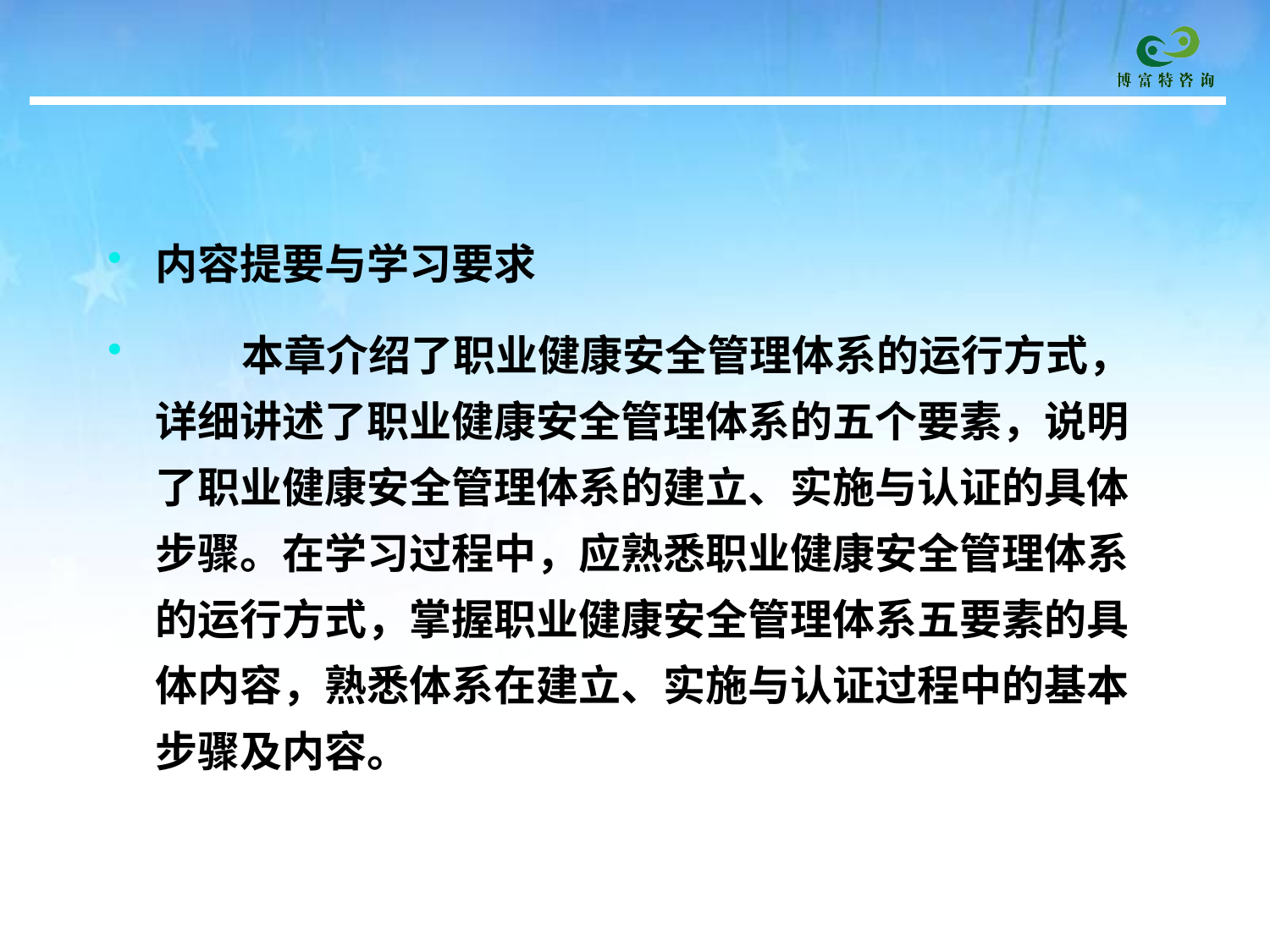

内容提要与学习要求
        本章介绍了职业健康安全管理体系的运行方式，详细讲述了职业健康安全管理体系的五个要素，说明了职业健康安全管理体系的建立、实施与认证的具体步骤。在学习过程中，应熟悉职业健康安全管理体系的运行方式，掌握职业健康安全管理体系五要素的具体内容，熟悉体系在建立、实施与认证过程中的基本步骤及内容。